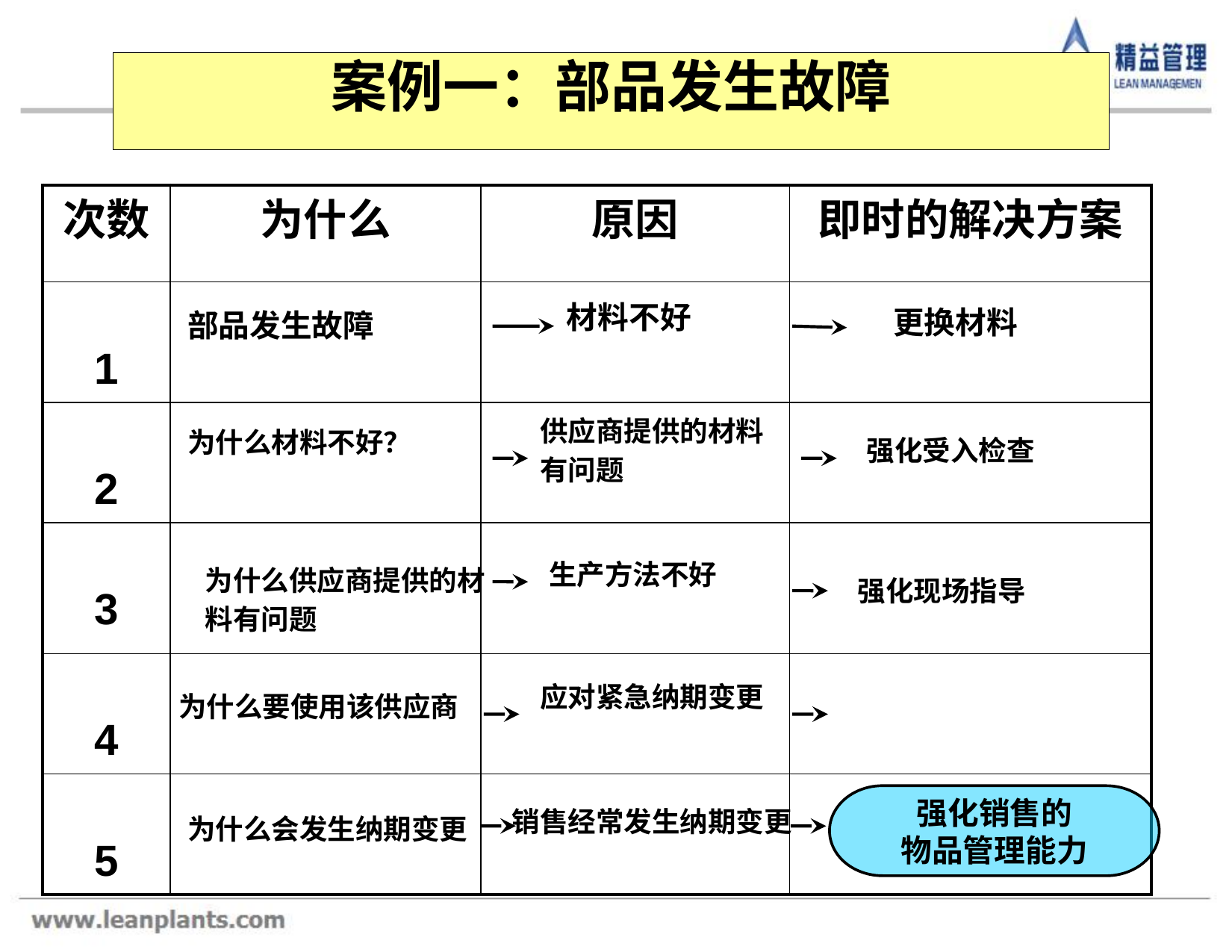

# 案例一：部品发生故障
| 次数 | 为什么 | 原因 | 即时的解决方案 |
| --- | --- | --- | --- |
| 1 |  |  |  |
| 2 |  |  |  |
| 3 |  |  |  |
| 4 |  |  |  |
| 5 |  |  |  |
部品发生故障

材料不好

更换材料

为什么材料不好？

供应商提供的材料
有问题

强化受入检查

生产方法不好

强化现场指导
为什么供应商提供的材
料有问题

应对紧急纳期变更
为什么要使用该供应商

销售经常发生纳期变更
强化销售的
物品管理能力
为什么会发生纳期变更